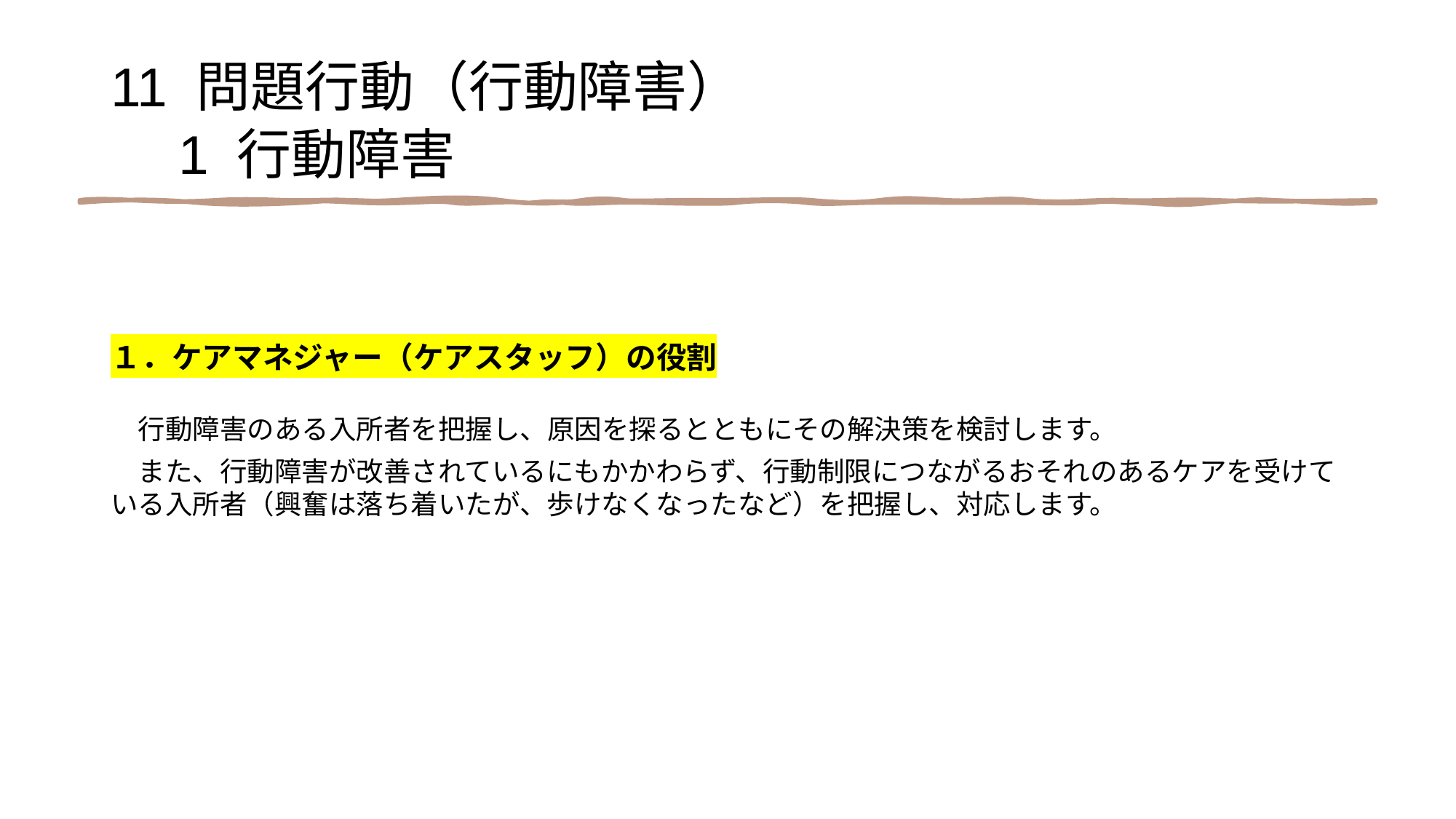

11 問題行動（行動障害）
　1 行動障害

１．ケアマネジャー（ケアスタッフ）の役割

　行動障害のある入所者を把握し、原因を探るとともにその解決策を検討します。
　また、行動障害が改善されているにもかかわらず、行動制限につながるおそれのあるケアを受けている入所者（興奮は落ち着いたが、歩けなくなったなど）を把握し、対応します。